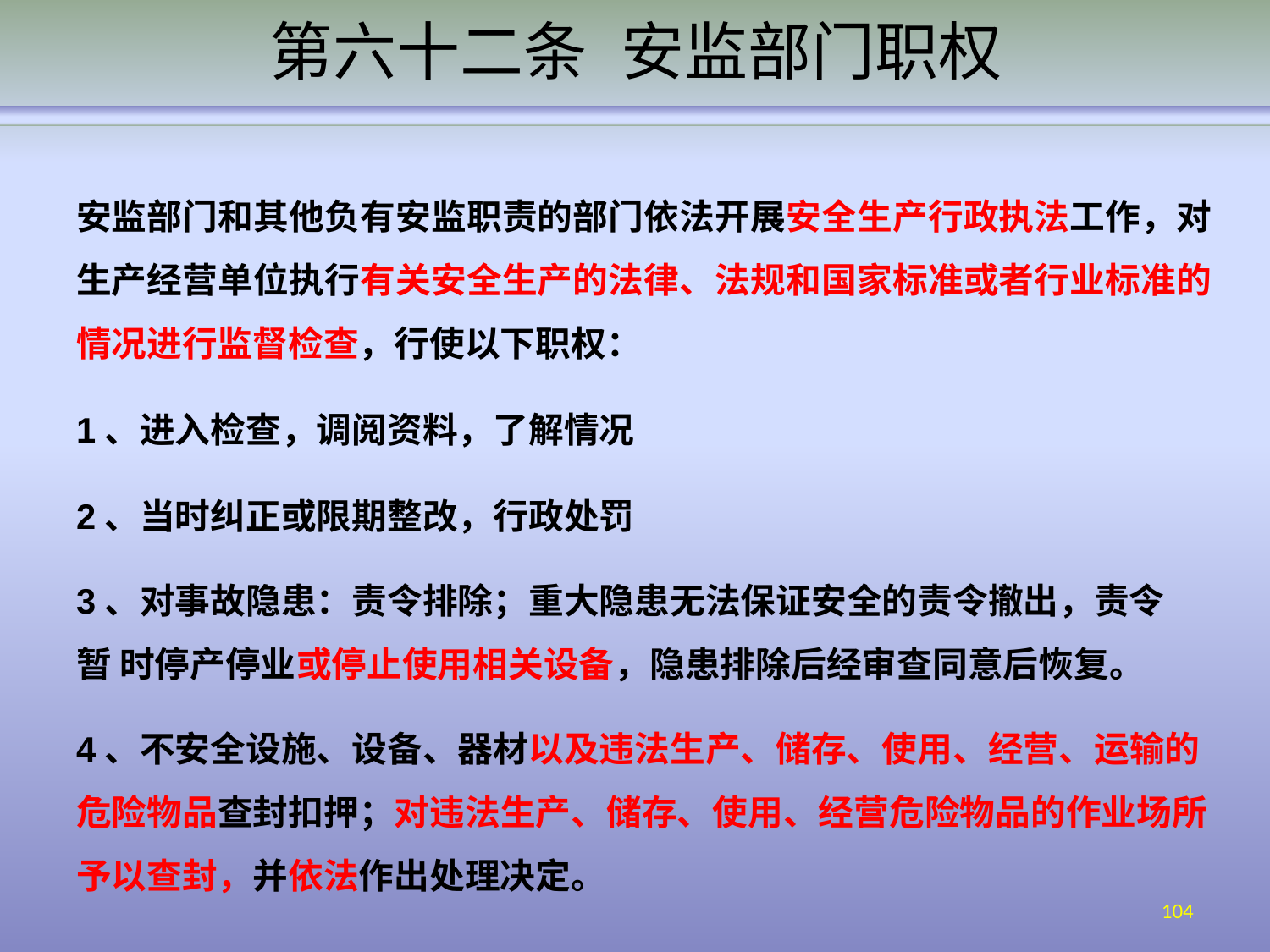

# 第六十二条	安监部门职权
安监部门和其他负有安监职责的部门依法开展安全生产行政执法工作，对 生产经营单位执行有关安全生产的法律、法规和国家标准或者行业标准的 情况进行监督检查，行使以下职权：

1、进入检查，调阅资料，了解情况

2、当时纠正或限期整改，行政处罚
3、对事故隐患：责令排除；重大隐患无法保证安全的责令撤出，责令暂 时停产停业或停止使用相关设备，隐患排除后经审查同意后恢复。
4、不安全设施、设备、器材以及违法生产、储存、使用、经营、运输的 危险物品查封扣押；对违法生产、储存、使用、经营危险物品的作业场所 予以查封，并依法作出处理决定。
104